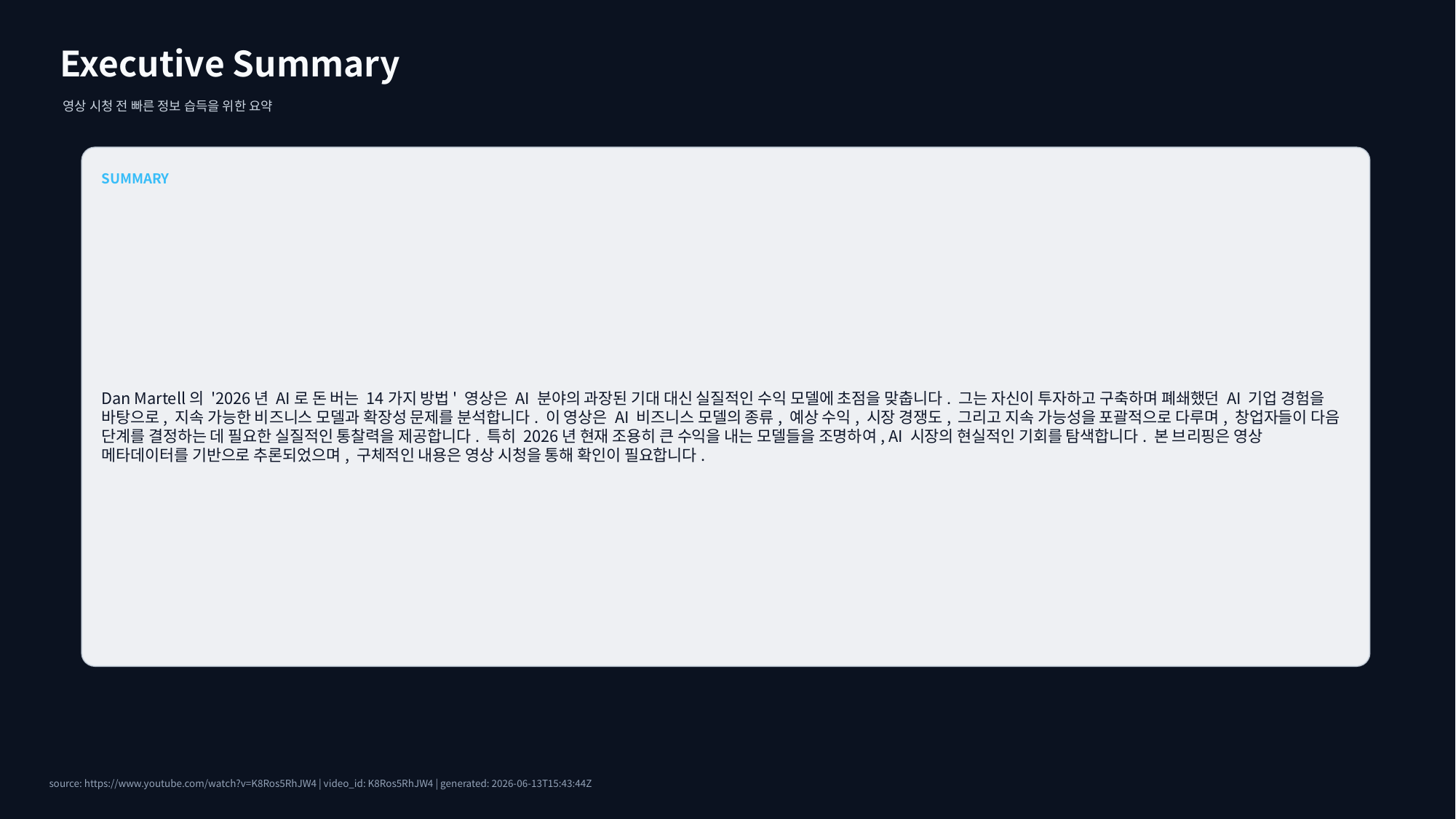

Executive Summary
영상 시청 전 빠른 정보 습득을 위한 요약

SUMMARY
Dan Martell의 '2026년 AI로 돈 버는 14가지 방법' 영상은 AI 분야의 과장된 기대 대신 실질적인 수익 모델에 초점을 맞춥니다. 그는 자신이 투자하고 구축하며 폐쇄했던 AI 기업 경험을 바탕으로, 지속 가능한 비즈니스 모델과 확장성 문제를 분석합니다. 이 영상은 AI 비즈니스 모델의 종류, 예상 수익, 시장 경쟁도, 그리고 지속 가능성을 포괄적으로 다루며, 창업자들이 다음 단계를 결정하는 데 필요한 실질적인 통찰력을 제공합니다. 특히 2026년 현재 조용히 큰 수익을 내는 모델들을 조명하여, AI 시장의 현실적인 기회를 탐색합니다. 본 브리핑은 영상 메타데이터를 기반으로 추론되었으며, 구체적인 내용은 영상 시청을 통해 확인이 필요합니다.
source: https://www.youtube.com/watch?v=K8Ros5RhJW4 | video_id: K8Ros5RhJW4 | generated: 2026-06-13T15:43:44Z